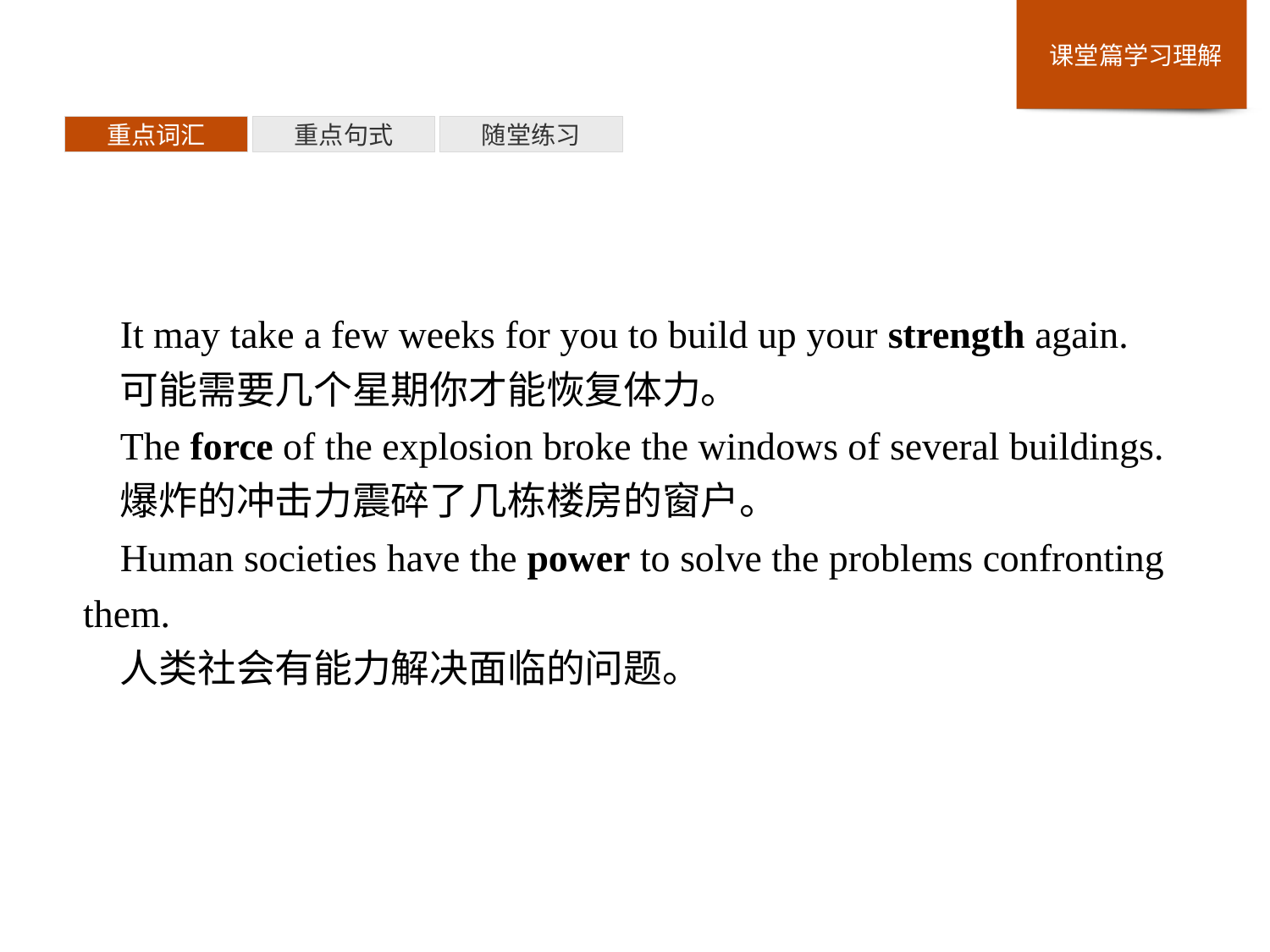

重点词汇
重点句式
随堂练习
It may take a few weeks for you to build up your strength again.
可能需要几个星期你才能恢复体力。
The force of the explosion broke the windows of several buildings.
爆炸的冲击力震碎了几栋楼房的窗户。
Human societies have the power to solve the problems confronting them.
人类社会有能力解决面临的问题。